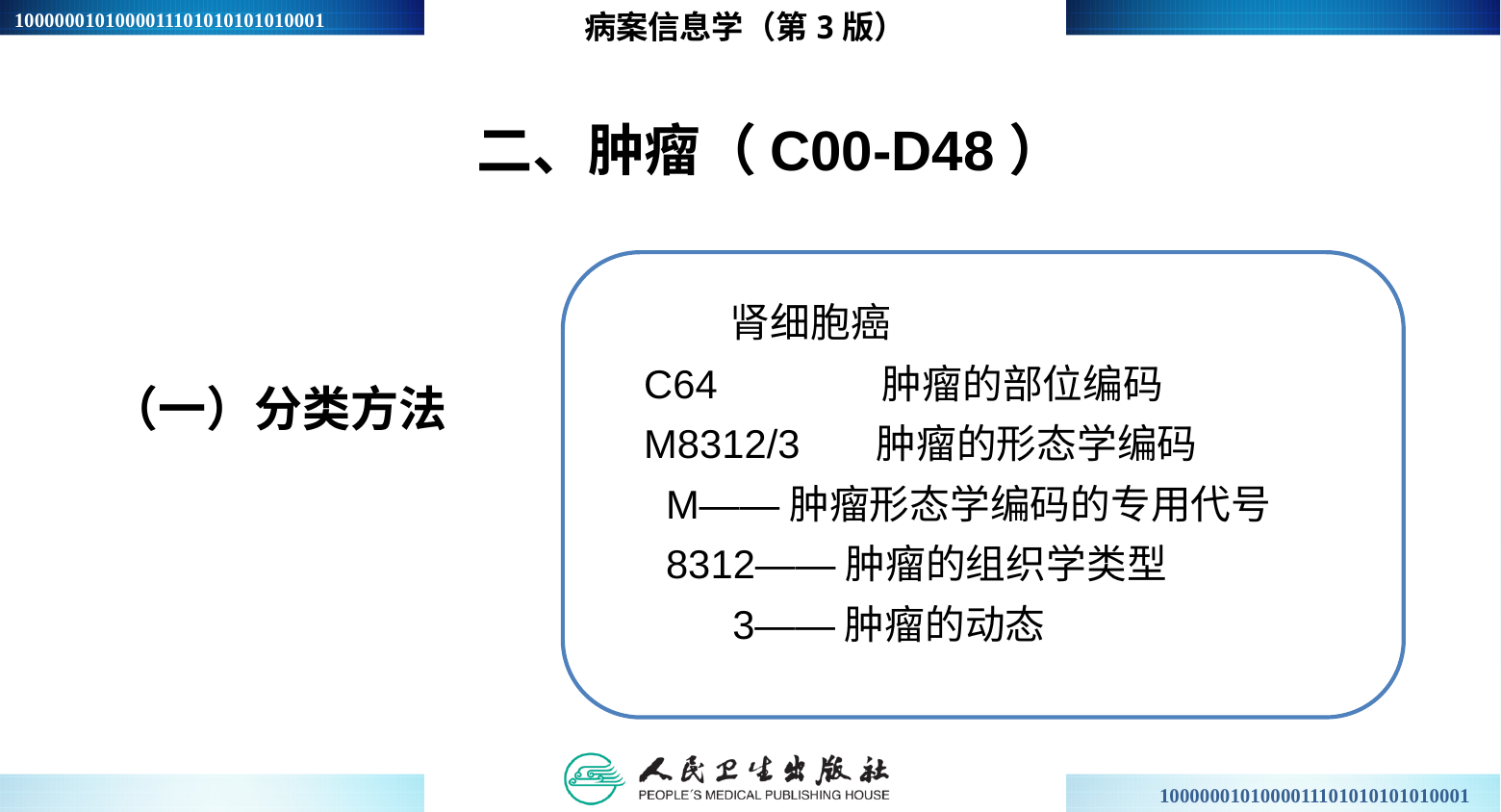

病案信息学（第3版）
# 二、肿瘤（C00-D48）

（一）分类方法

           肾细胞癌
    C64              肿瘤的部位编码
    M8312/3      肿瘤的形态学编码
      M——肿瘤形态学编码的专用代号
      8312——肿瘤的组织学类型
            3——肿瘤的动态